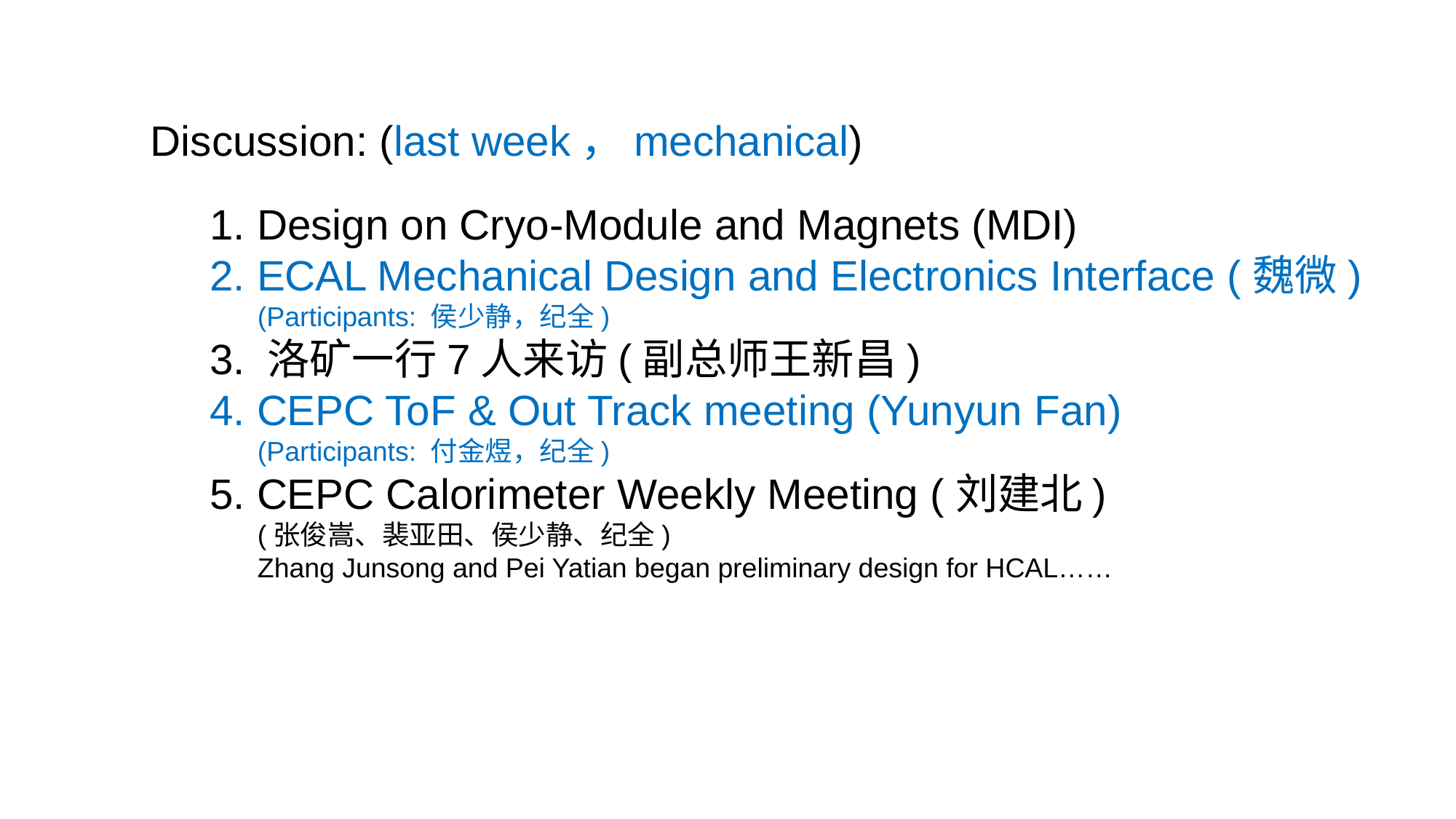

Discussion: (last week，mechanical)

     1. Design on Cryo-Module and Magnets (MDI)
     2. ECAL Mechanical Design and Electronics Interface (魏微)
              (Participants: 侯少静，纪全)
     3. 洛矿一行7人来访(副总师王新昌)
     4. CEPC ToF & Out Track meeting (Yunyun Fan)
              (Participants: 付金煜，纪全)
     5. CEPC Calorimeter Weekly Meeting (刘建北)
              (张俊嵩、裴亚田、侯少静、纪全)
              Zhang Junsong and Pei Yatian began preliminary design for HCAL……